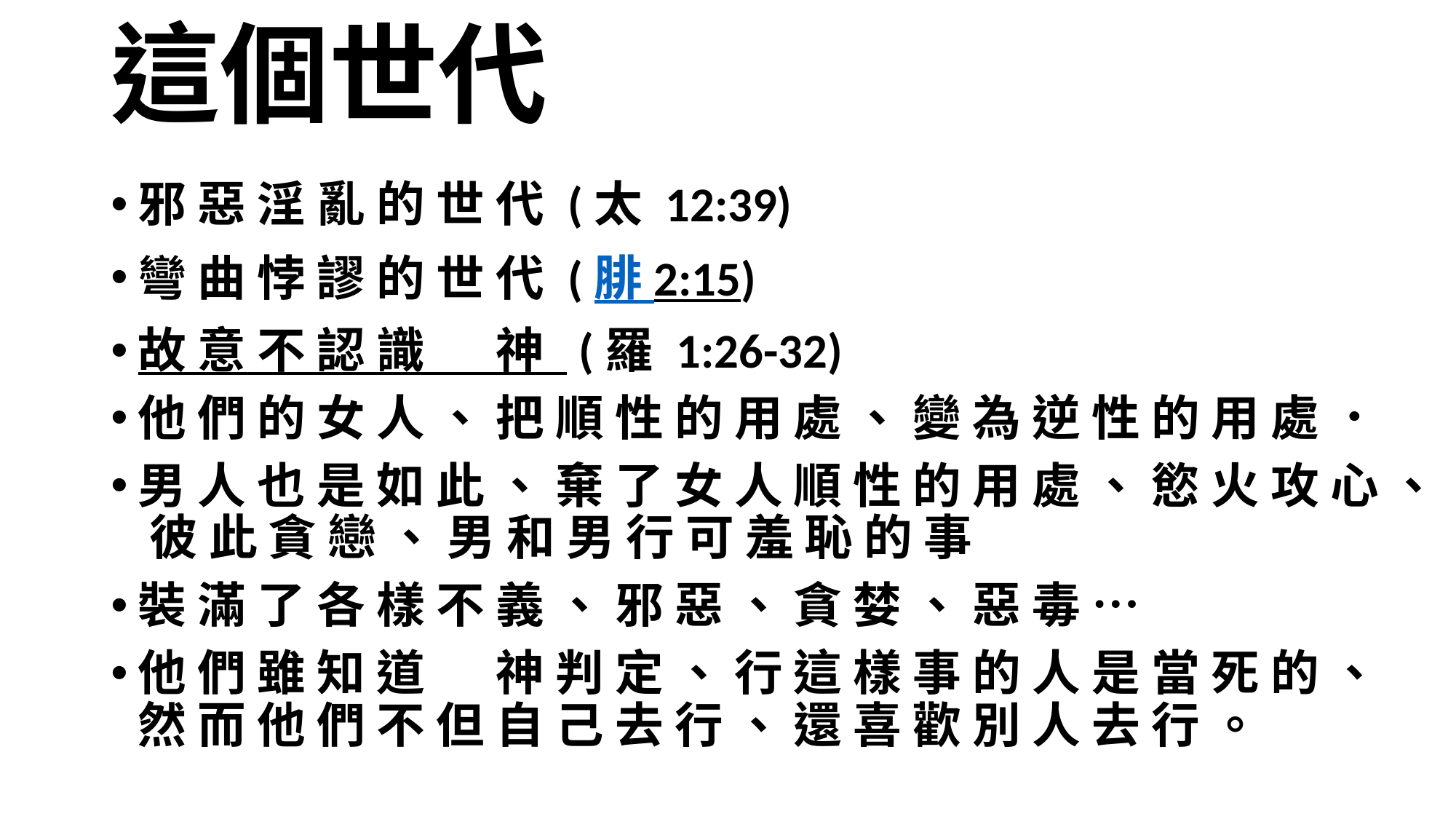

# 這個世代
邪 惡 淫 亂 的 世 代 (太 12:39)
彎 曲 悖 謬 的 世 代 (腓 2:15)
故 意 不 認 識 　 神  (羅 1:26-32)
他 們 的 女 人 、 把 順 性 的 用 處 、 變 為 逆 性 的 用 處 ．
男 人 也 是 如 此 、 棄 了 女 人 順 性 的 用 處 、 慾 火 攻 心 、 彼 此 貪 戀 、 男 和 男 行 可 羞 恥 的 事
裝 滿 了 各 樣 不 義 、 邪 惡 、 貪 婪 、 惡 毒 …
他 們 雖 知 道 　 神 判 定 、 行 這 樣 事 的 人 是 當 死 的 、 然 而 他 們 不 但 自 己 去 行 、 還 喜 歡 別 人 去 行 。